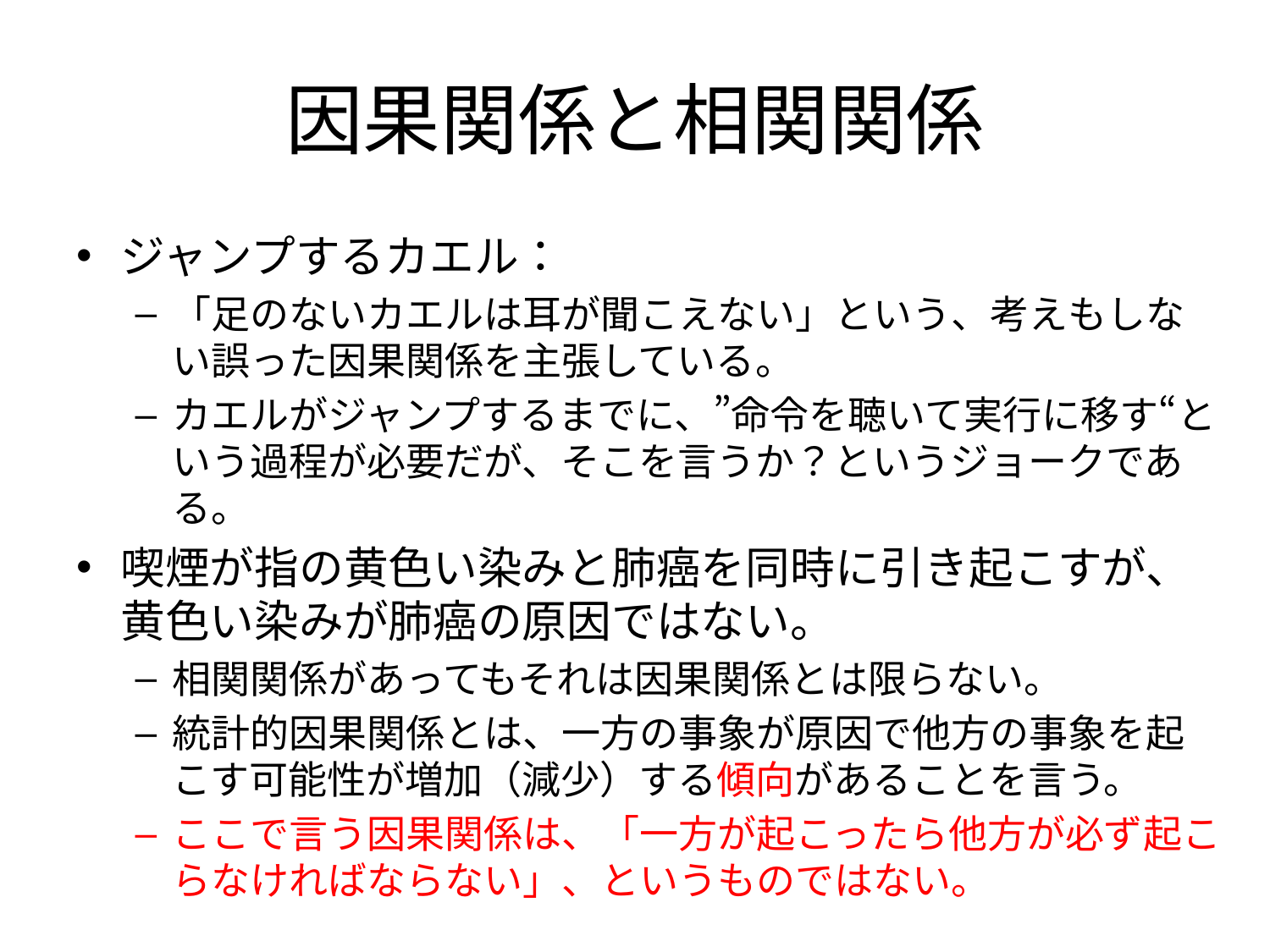

# 因果関係と相関関係
ジャンプするカエル：
「足のないカエルは耳が聞こえない」という、考えもしない誤った因果関係を主張している。
カエルがジャンプするまでに、”命令を聴いて実行に移す“という過程が必要だが、そこを言うか？というジョークである。
喫煙が指の黄色い染みと肺癌を同時に引き起こすが、黄色い染みが肺癌の原因ではない。
相関関係があってもそれは因果関係とは限らない。
統計的因果関係とは、一方の事象が原因で他方の事象を起こす可能性が増加（減少）する傾向があることを言う。
ここで言う因果関係は、「一方が起こったら他方が必ず起こらなければならない」、というものではない。